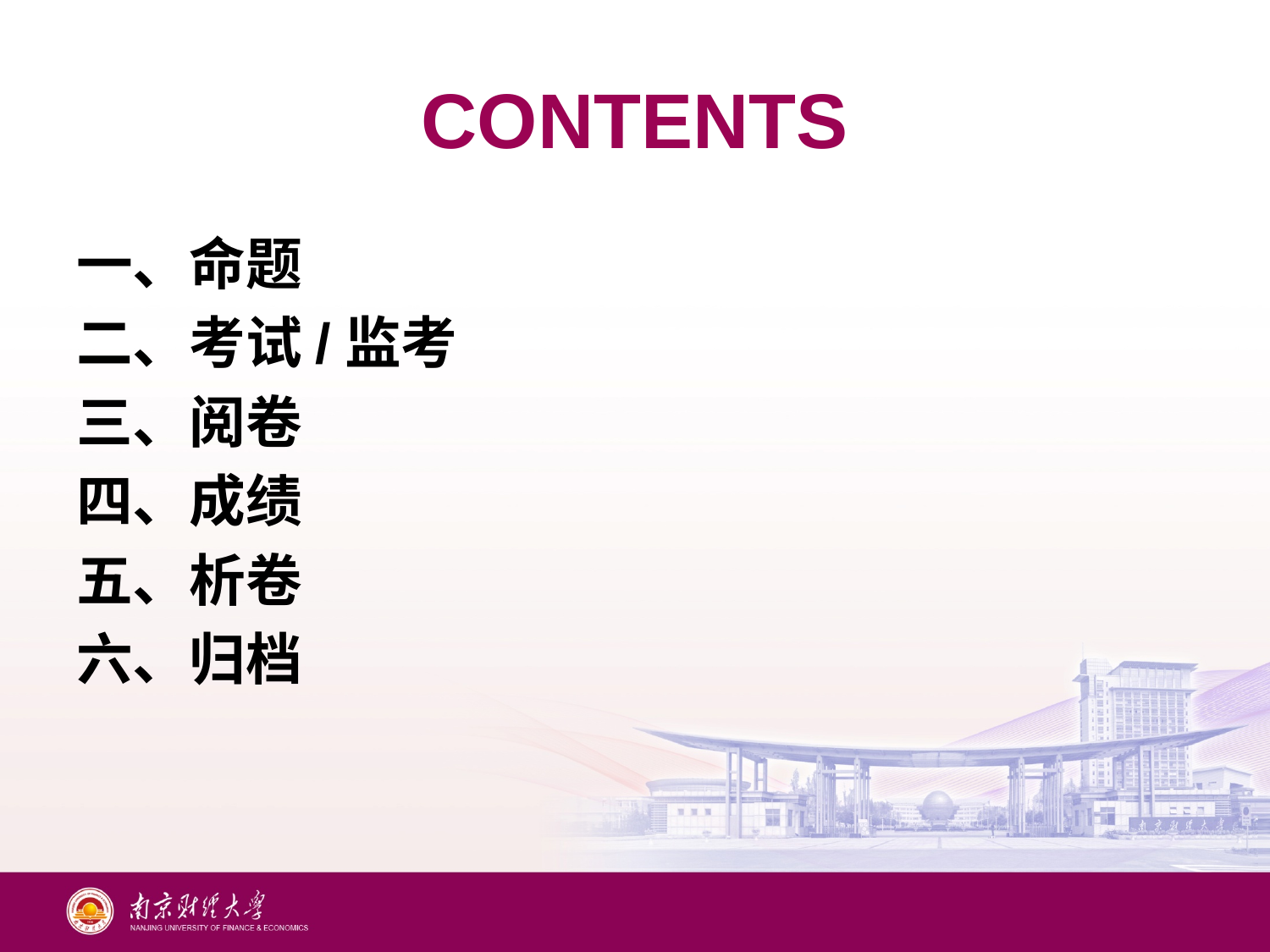

# CONTENTS
一、命题
二、考试/监考
三、阅卷
四、成绩
五、析卷
六、归档